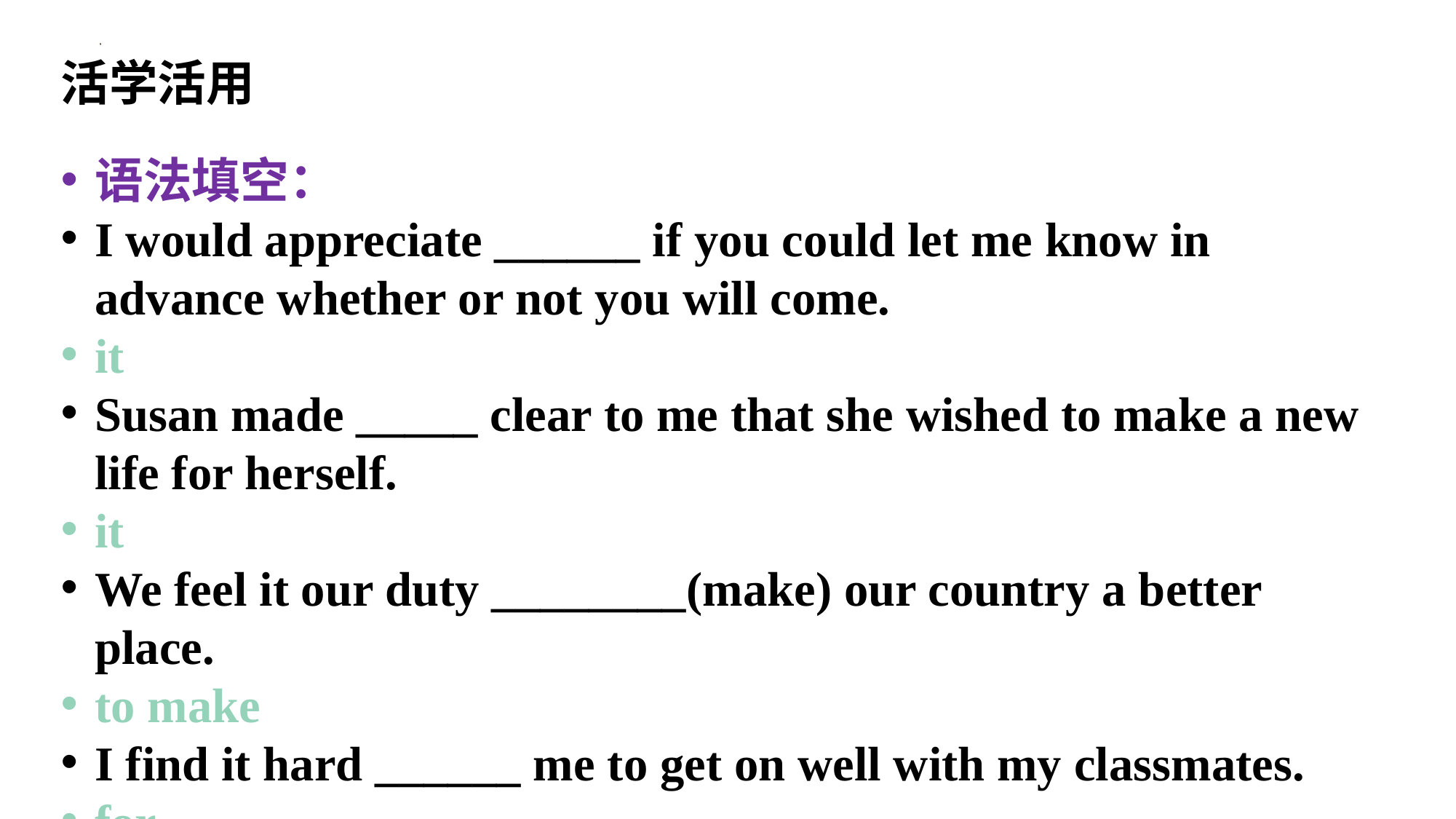

活学活用
语法填空：
I would appreciate ______ if you could let me know in advance whether or not you will come.
it
Susan made _____ clear to me that she wished to make a new life for herself.
it
We feel it our duty ________(make) our country a better place.
to make
I find it hard ______ me to get on well with my classmates.
for